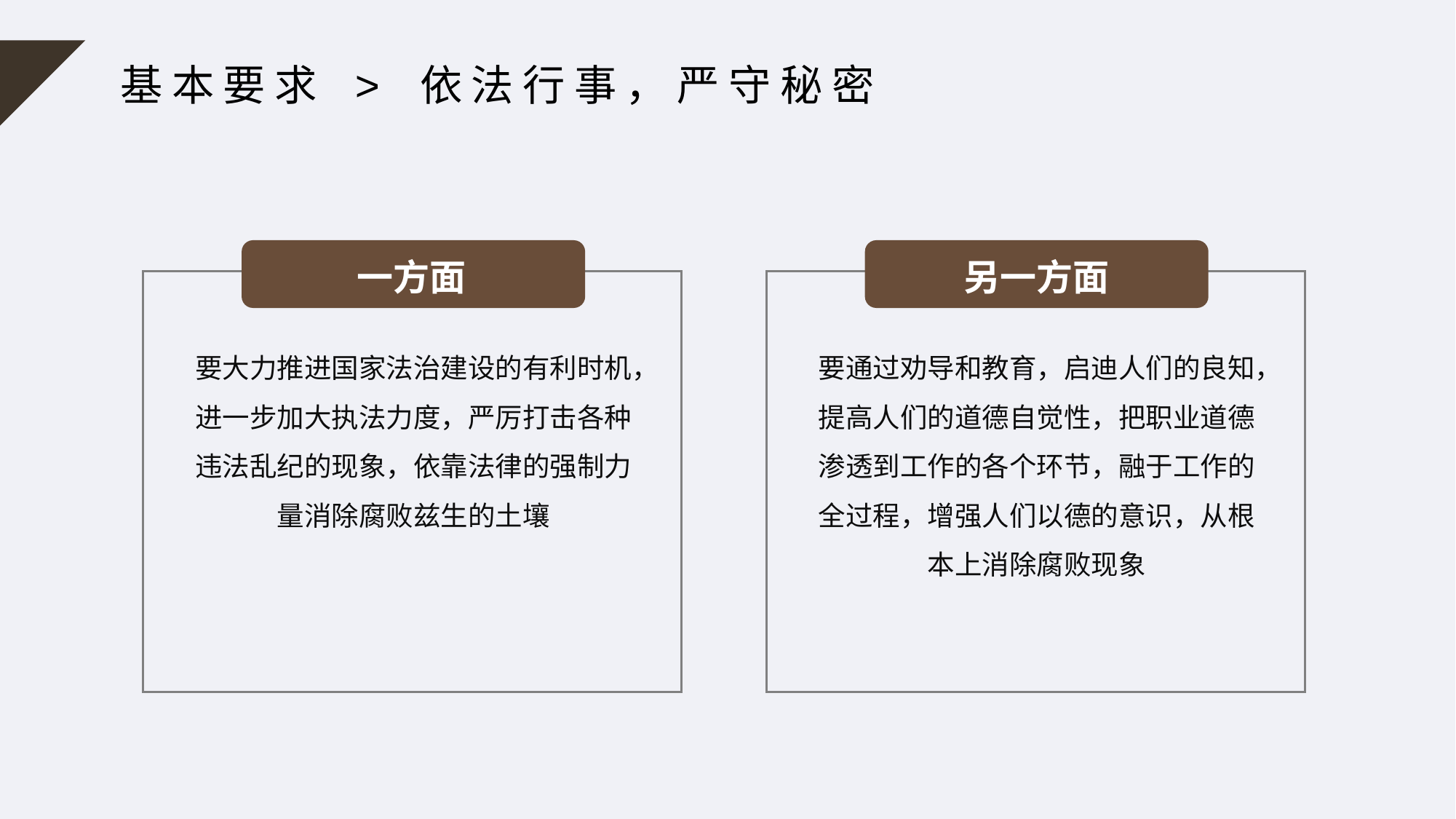

基本要求 > 依法行事，严守秘密

一方面
另一方面

要大力推进国家法治建设的有利时机，进一步加大执法力度，严厉打击各种违法乱纪的现象，依靠法律的强制力量消除腐败兹生的土壤
要通过劝导和教育，启迪人们的良知，提高人们的道德自觉性，把职业道德渗透到工作的各个环节，融于工作的全过程，增强人们以德的意识，从根本上消除腐败现象